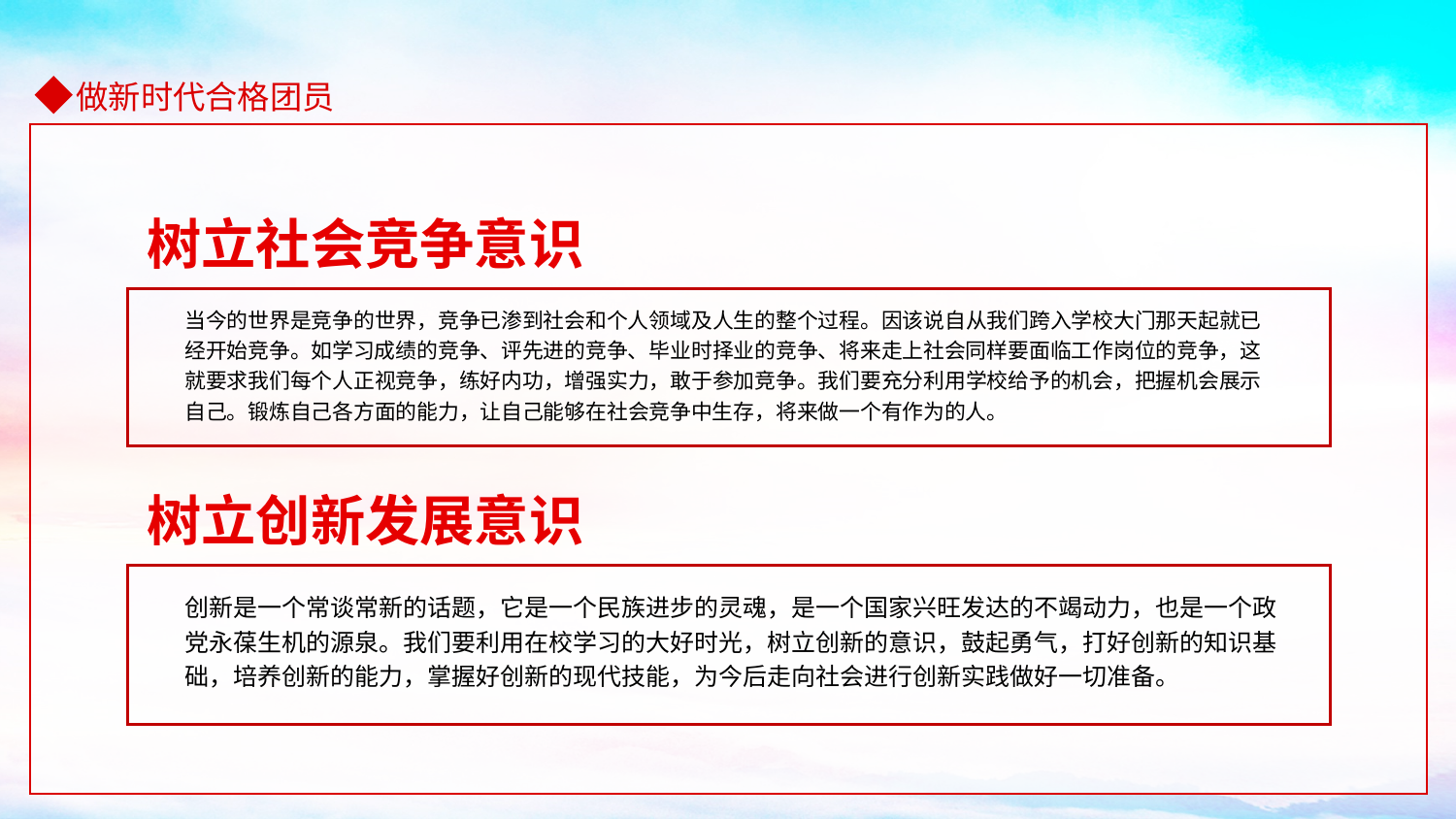

树立社会竞争意识

当今的世界是竞争的世界，竞争已渗到社会和个人领域及人生的整个过程。因该说自从我们跨入学校大门那天起就已经开始竞争。如学习成绩的竞争、评先进的竞争、毕业时择业的竞争、将来走上社会同样要面临工作岗位的竞争，这就要求我们每个人正视竞争，练好内功，增强实力，敢于参加竞争。我们要充分利用学校给予的机会，把握机会展示自己。锻炼自己各方面的能力，让自己能够在社会竞争中生存，将来做一个有作为的人。
树立创新发展意识

创新是一个常谈常新的话题，它是一个民族进步的灵魂，是一个国家兴旺发达的不竭动力，也是一个政党永葆生机的源泉。我们要利用在校学习的大好时光，树立创新的意识，鼓起勇气，打好创新的知识基础，培养创新的能力，掌握好创新的现代技能，为今后走向社会进行创新实践做好一切准备。